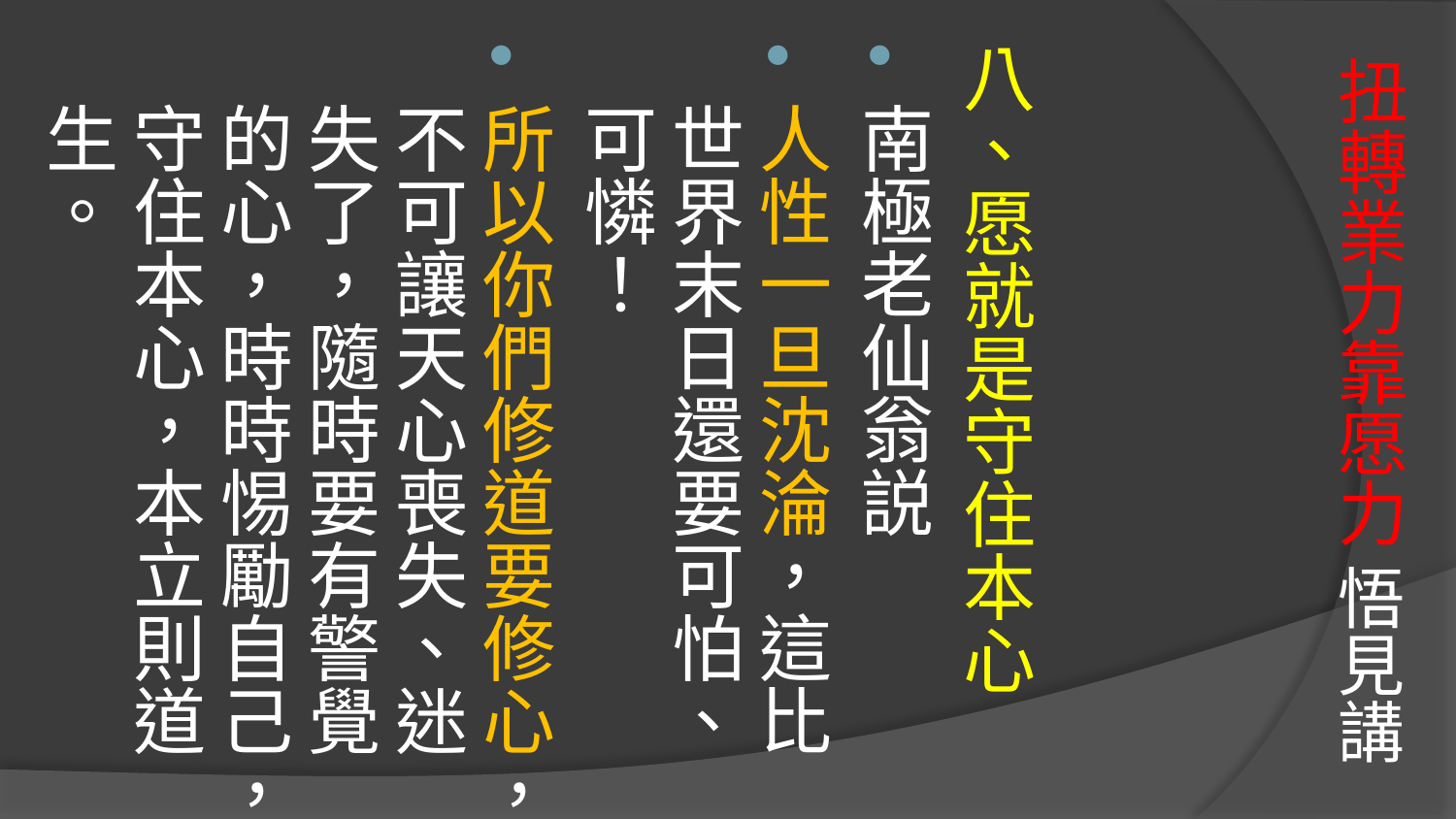

八、愿就是守住本心
南極老仙翁説
人性一旦沈淪，這比世界末日還要可怕、可憐！
所以你們修道要修心，不可讓天心喪失、迷失了，隨時要有警覺的心，時時惕勵自己，守住本心，本立則道生。
# 扭轉業力靠愿力 悟見講